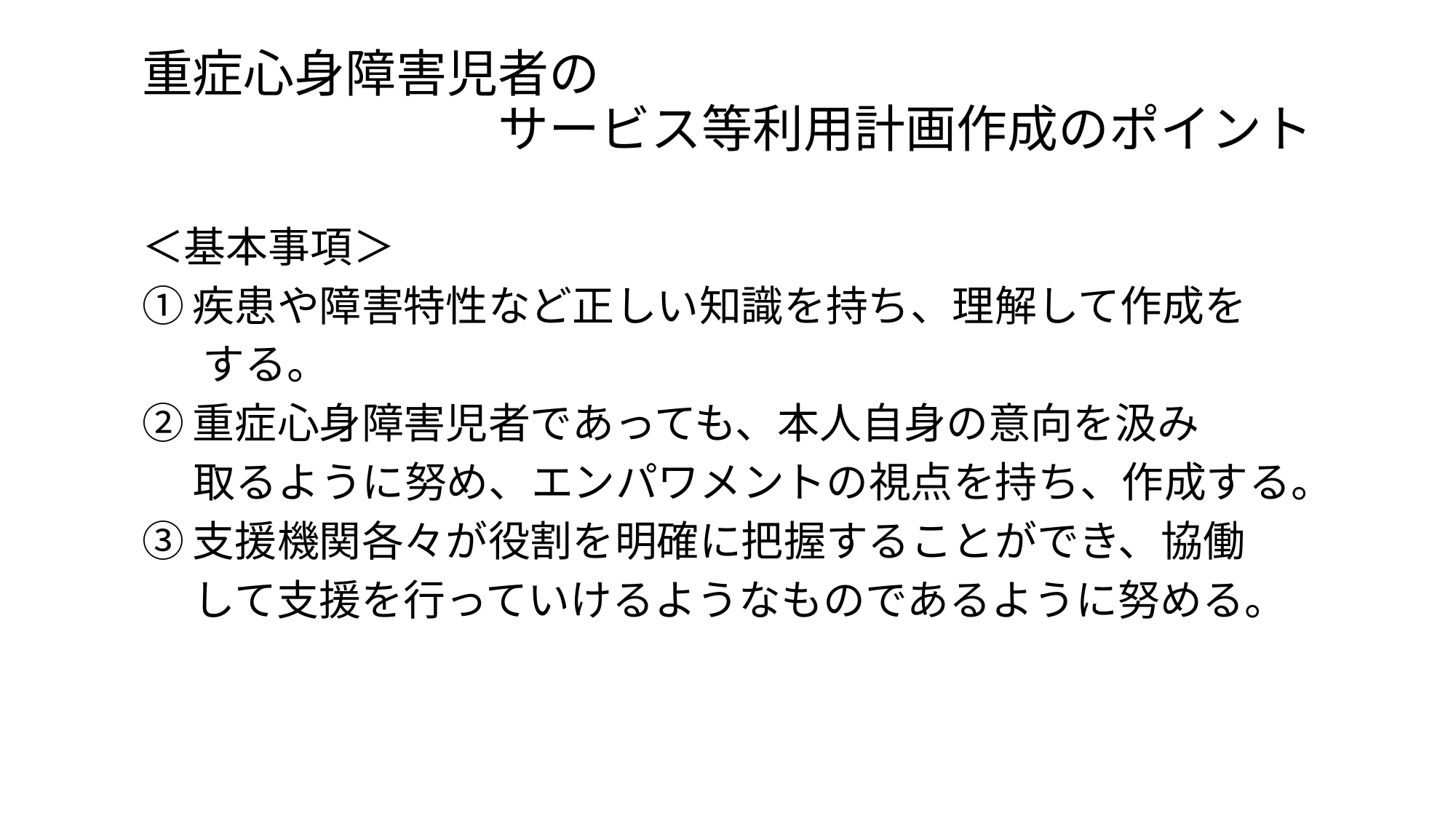

# 重症心身障害児者の 　　　　　　　サービス等利用計画作成のポイント
＜基本事項＞
①疾患や障害特性など正しい知識を持ち、理解して作成を
　  する。
②重症心身障害児者であっても、本人自身の意向を汲み
　 取るように努め、エンパワメントの視点を持ち、作成する。
③支援機関各々が役割を明確に把握することができ、協働
　 して支援を行っていけるようなものであるように努める。